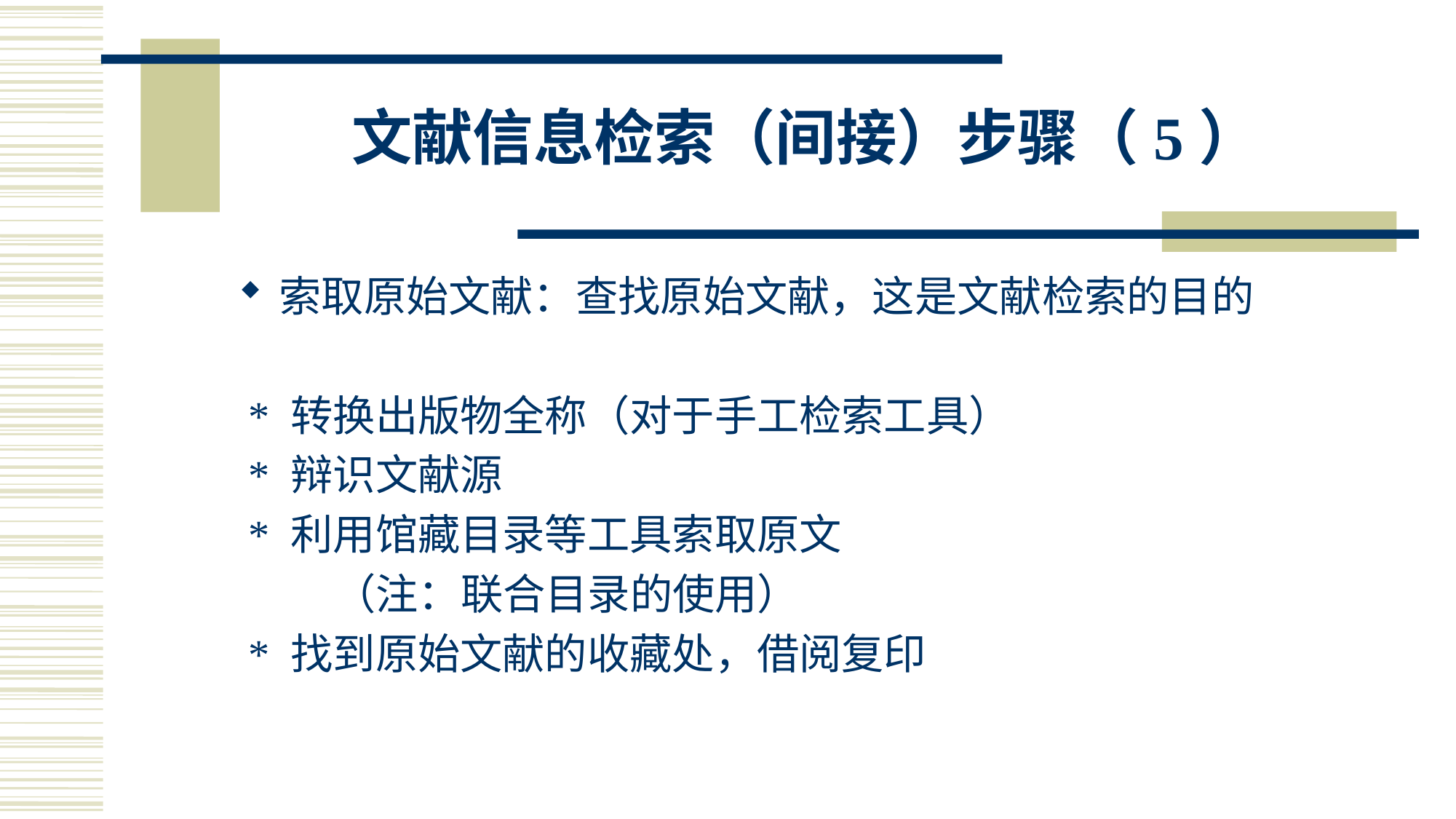

# 文献信息检索（间接）步骤（5）
索取原始文献：查找原始文献，这是文献检索的目的

 * 转换出版物全称（对于手工检索工具）
 * 辩识文献源
 * 利用馆藏目录等工具索取原文
         （注：联合目录的使用）
 * 找到原始文献的收藏处，借阅复印